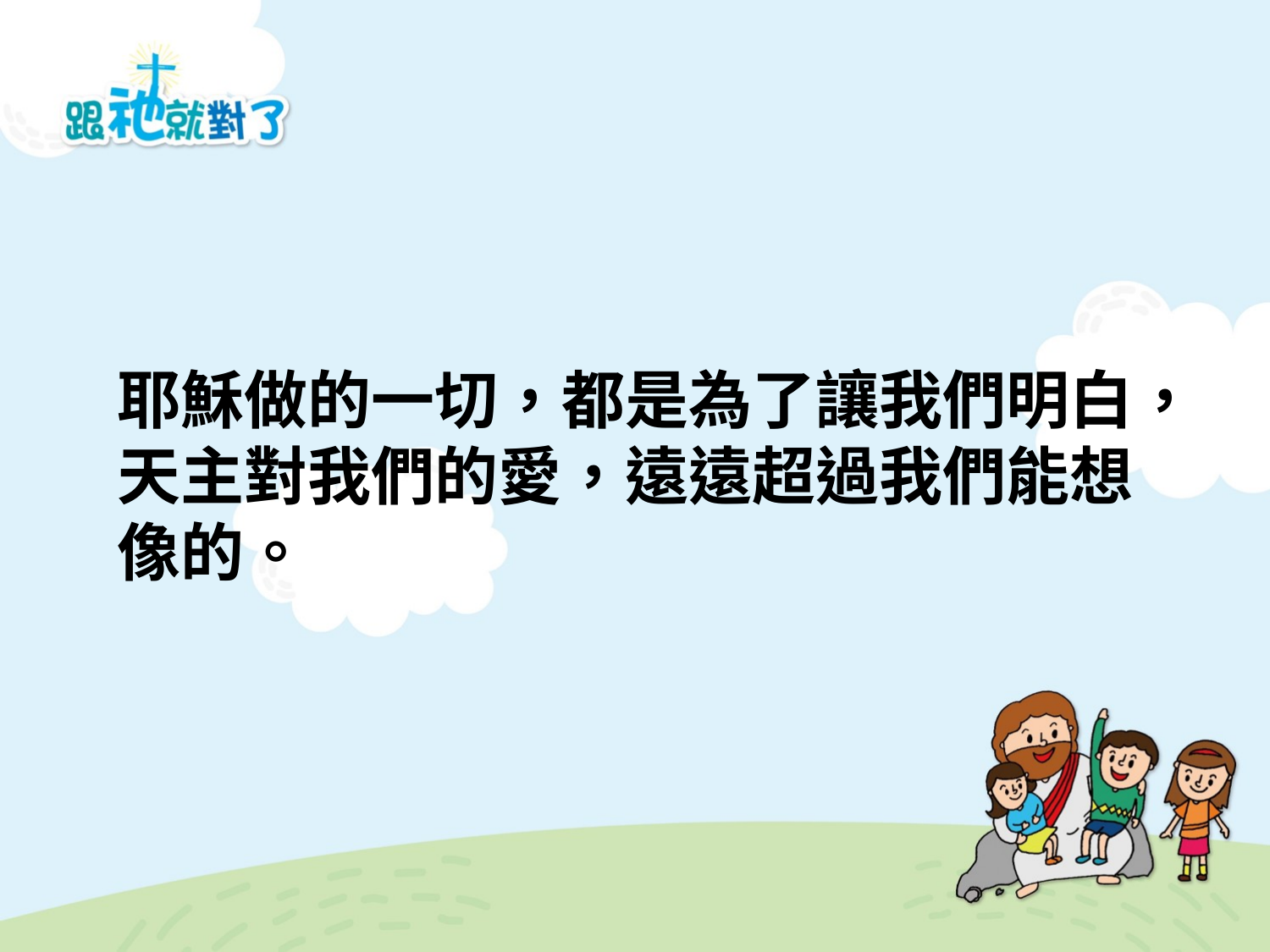

耶穌做的一切，都是為了讓我們明白，天主對我們的愛，遠遠超過我們能想像的。